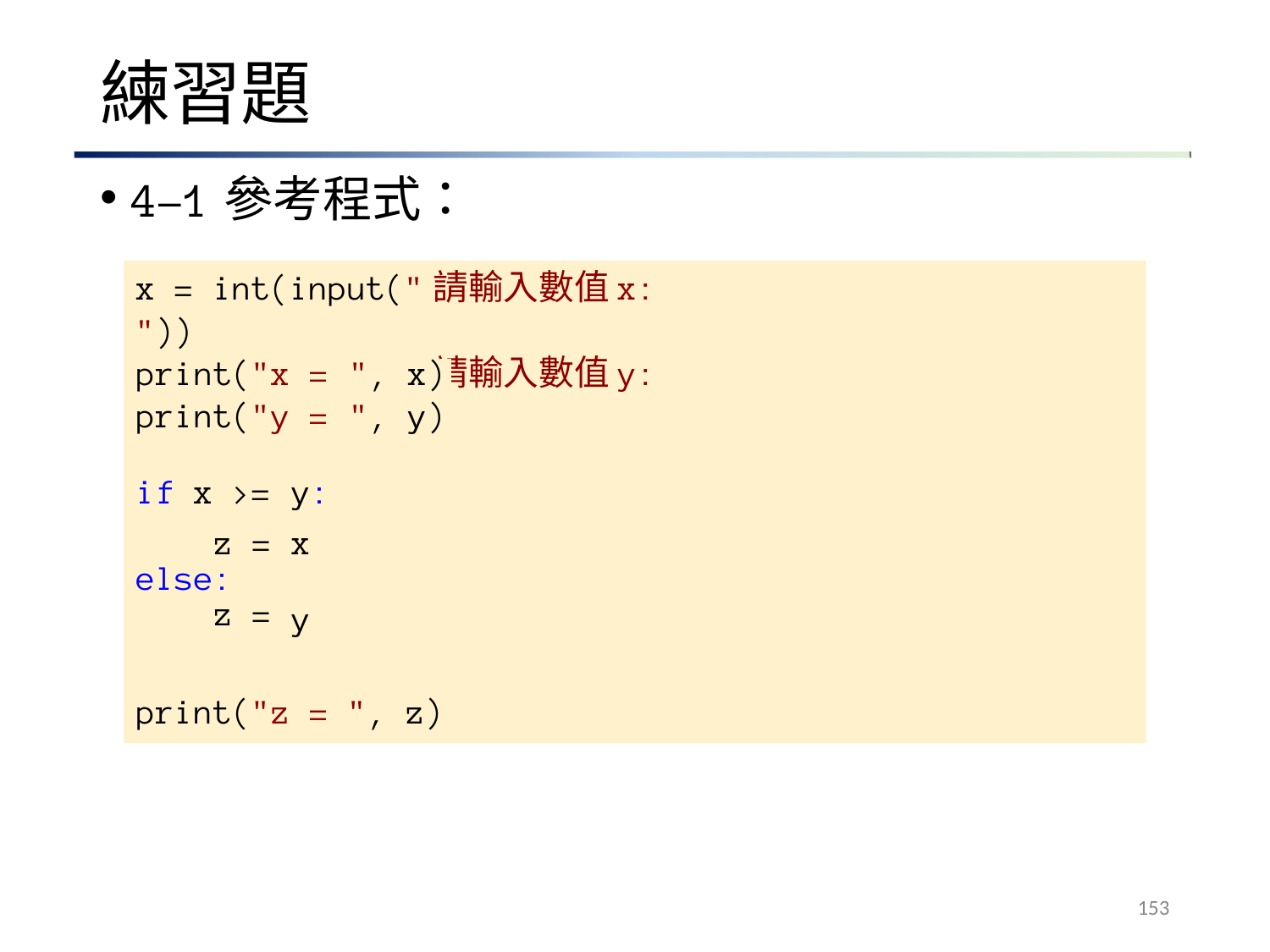

# 練習題
4-1參考程式：
x = int(input("請輸入數值x: "))
y = int(input("請輸入數值y: "))

| print("x = |  | ", | x) |
| --- | --- | --- | --- |
| print("y = |  | ", | y) |
| if x >= | y: |  |  |
| z = else: z = | x y |  |  |
print("z = ", z)
153